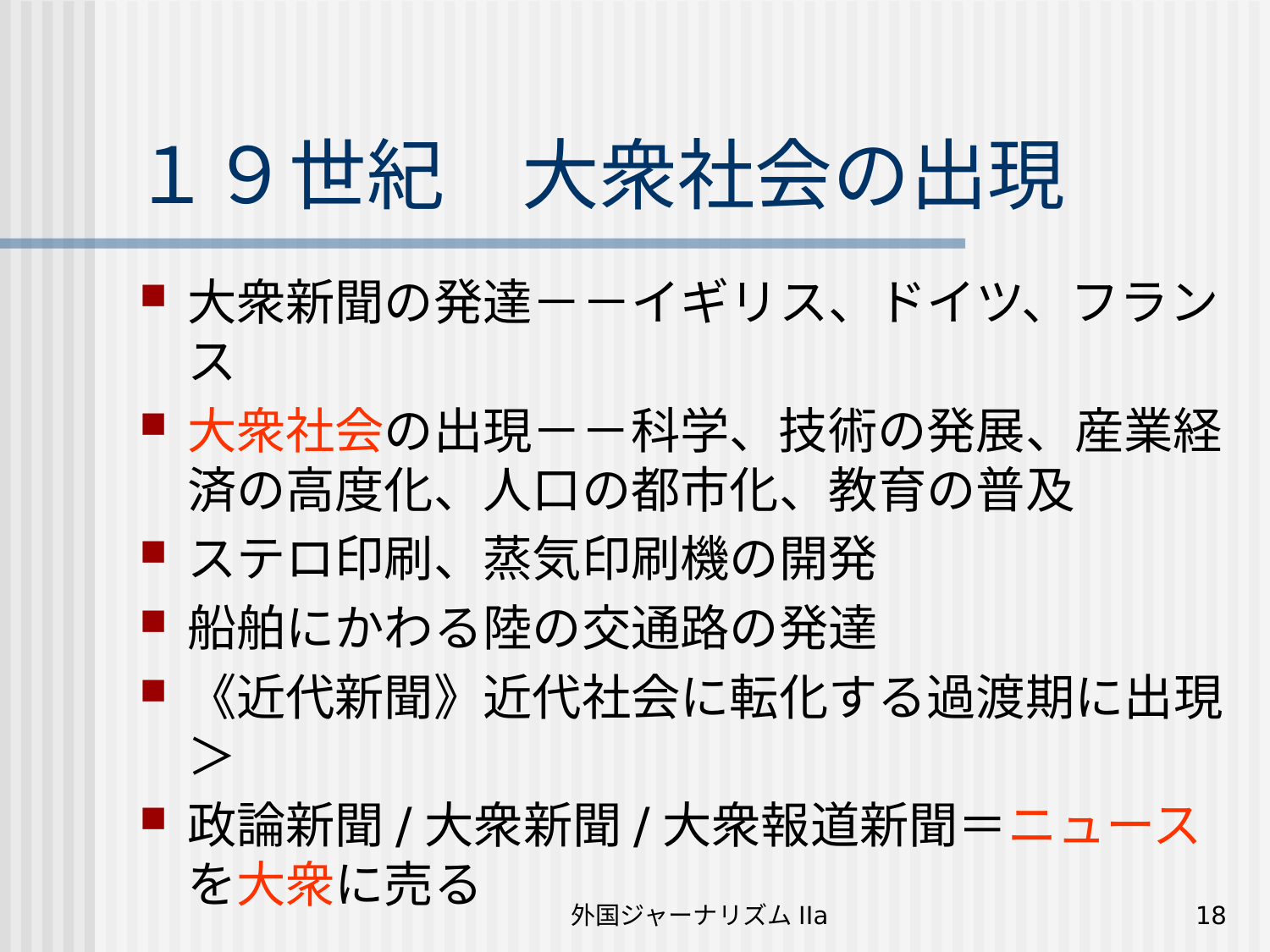

# １９世紀　大衆社会の出現
大衆新聞の発達－－イギリス、ドイツ、フランス
大衆社会の出現－－科学、技術の発展、産業経済の高度化、人口の都市化、教育の普及
ステロ印刷、蒸気印刷機の開発
船舶にかわる陸の交通路の発達
《近代新聞》近代社会に転化する過渡期に出現＞
政論新聞/大衆新聞/大衆報道新聞＝ニュースを大衆に売る

外国ジャーナリズムIIa
18